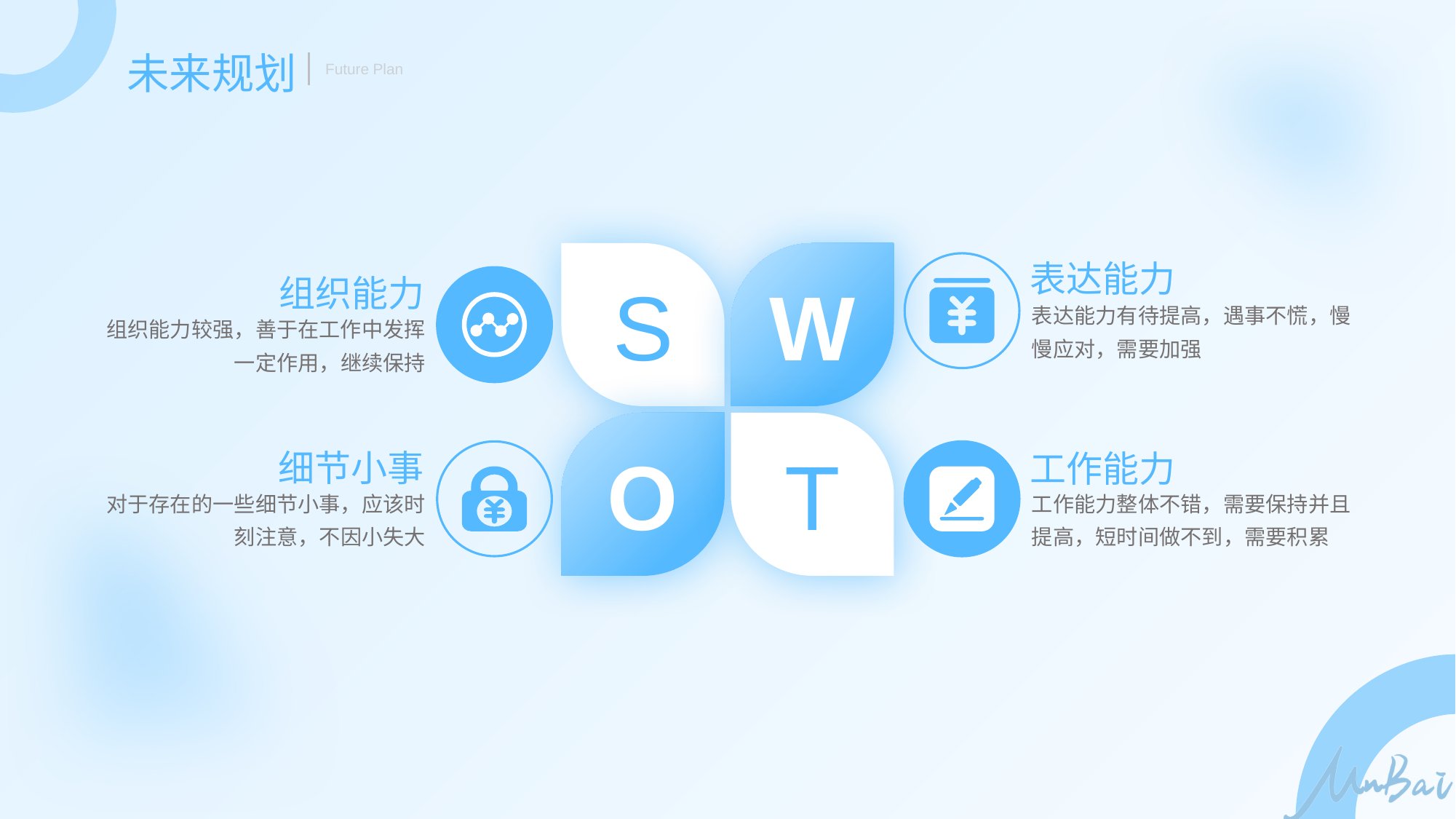

未来规划
Future Plan

表达能力

组织能力

S
W

表达能力有待提高，遇事不慌，慢慢应对，需要加强

组织能力较强，善于在工作中发挥一定作用，继续保持

O
T
细节小事
工作能力

对于存在的一些细节小事，应该时刻注意，不因小失大
工作能力整体不错，需要保持并且提高，短时间做不到，需要积累